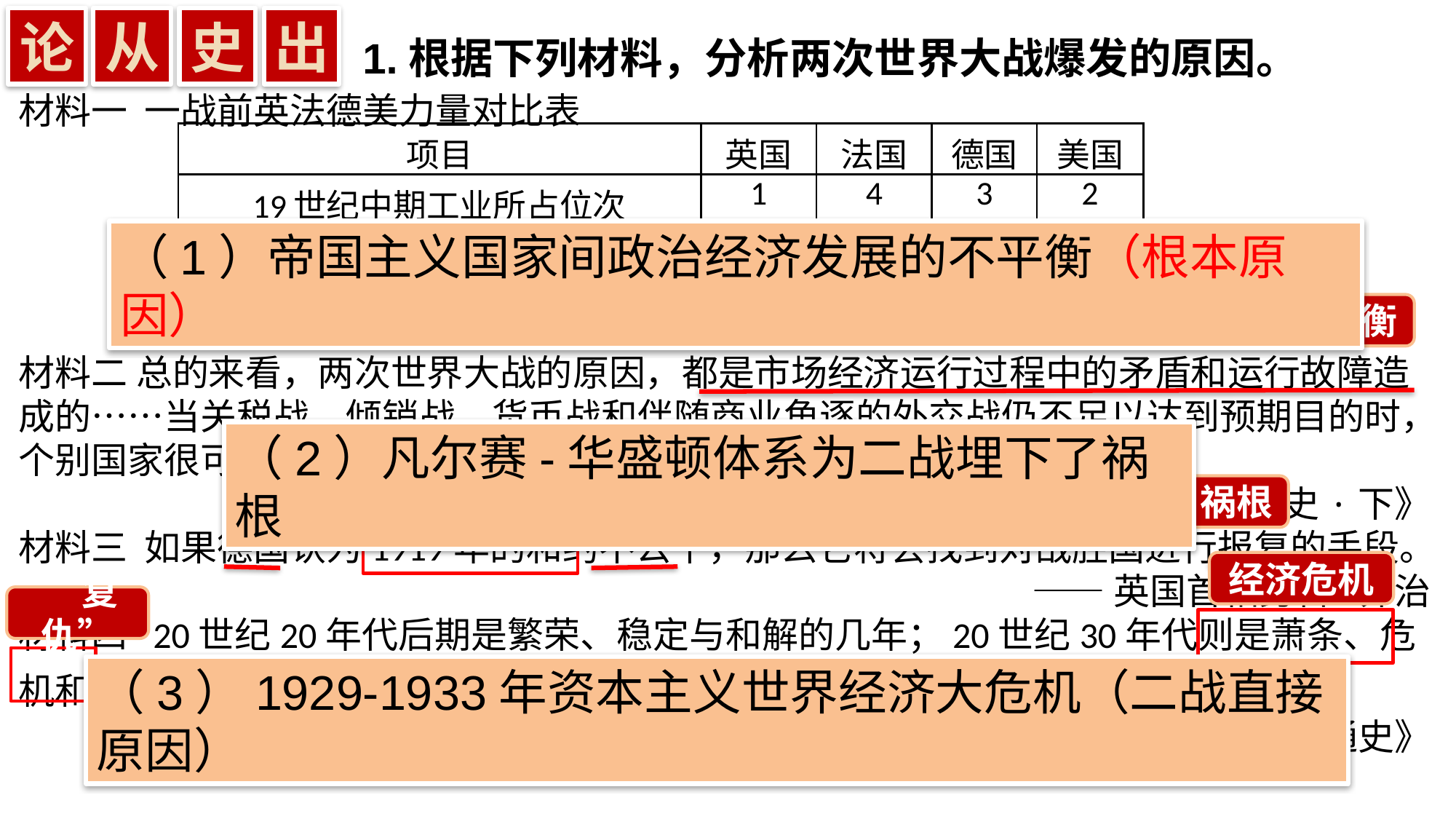

论
从
史
出
1.根据下列材料，分析两次世界大战爆发的原因。
材料一  一战前英法德美力量对比表

材料二 总的来看，两次世界大战的原因，都是市场经济运行过程中的矛盾和运行故障造成的……当关税战、倾销战、货币战和伴随商业角逐的外交战仍不足以达到预期目的时，个别国家很可能不惜军事冒险，因此战争不可避免。
——高德步《世界经济通史·下》
材料三  如果德国认为1919年的和约不公平，那么它将会找到对战胜国进行报复的手段。
——英国首相劳合·乔治
材料四  20世纪20年代后期是繁荣、稳定与和解的几年；20世纪30年代则是萧条、危机和战争的10年……德国和日本的新领导人决意修改第一次世界大战的领土和约……
——斯塔夫里·阿诺斯《全球通史》
| 项目 | 英国 | 法国 | 德国 | 美国 |
| --- | --- | --- | --- | --- |
| 19世纪中期工业所占位次 | 1 | 4 | 3 | 2 |
| 1913年工业所占位次 | 3 | 4 | 2 | 1 |
| 1913年殖民地所占位次 | 1 | 2 | 4 | 5 |
（1）帝国主义国家间政治经济发展的不平衡（根本原因）
政治经济发展不平衡
（2）凡尔赛-华盛顿体系为二战埋下了祸根
《凡尔赛条约》
祸根

经济危机
“复仇”

（3）1929-1933年资本主义世界经济大危机（二战直接原因）